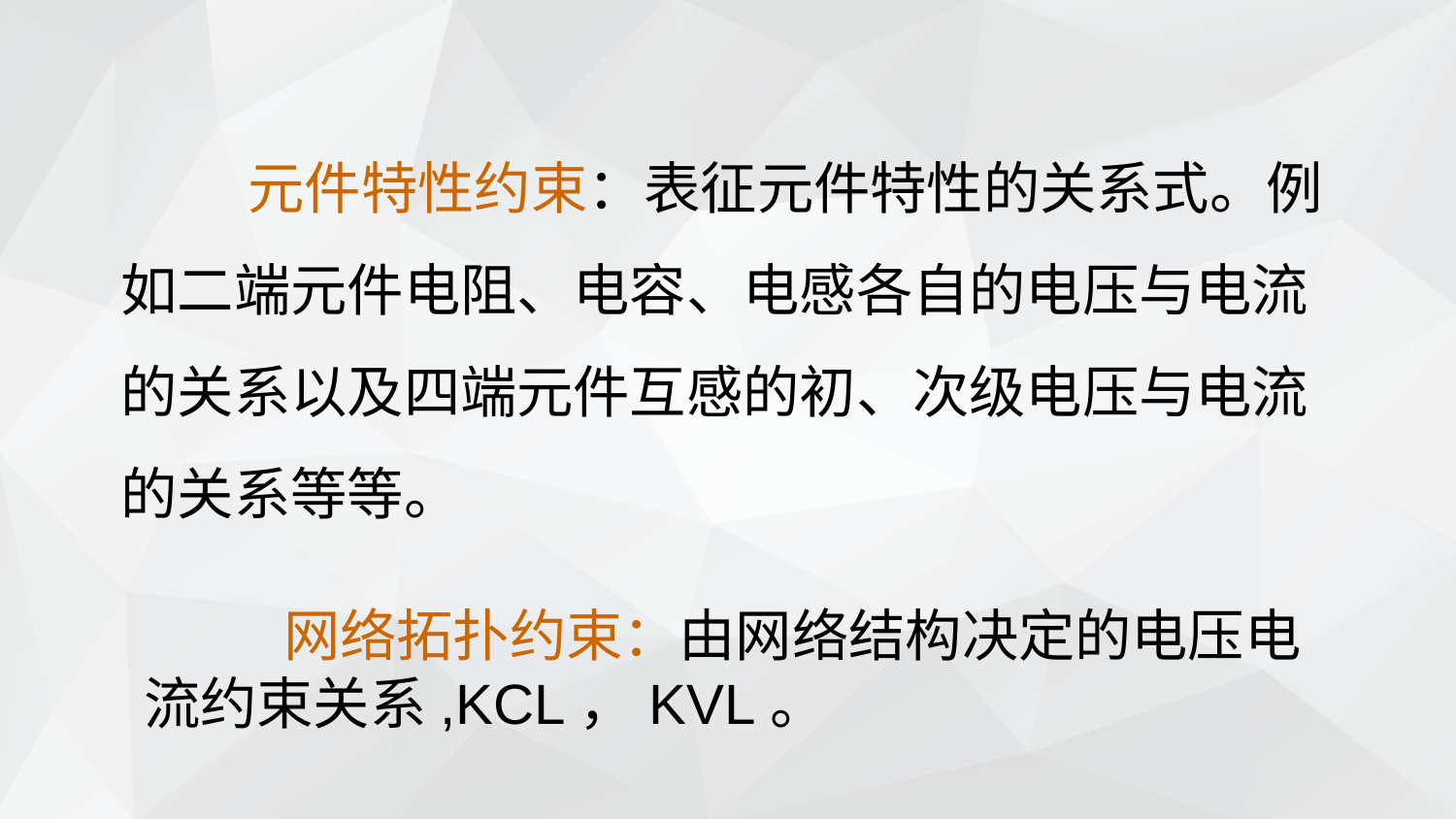

元件特性约束：表征元件特性的关系式。例如二端元件电阻、电容、电感各自的电压与电流的关系以及四端元件互感的初、次级电压与电流的关系等等。
          网络拓扑约束：由网络结构决定的电压电流约束关系,KCL，KVL。